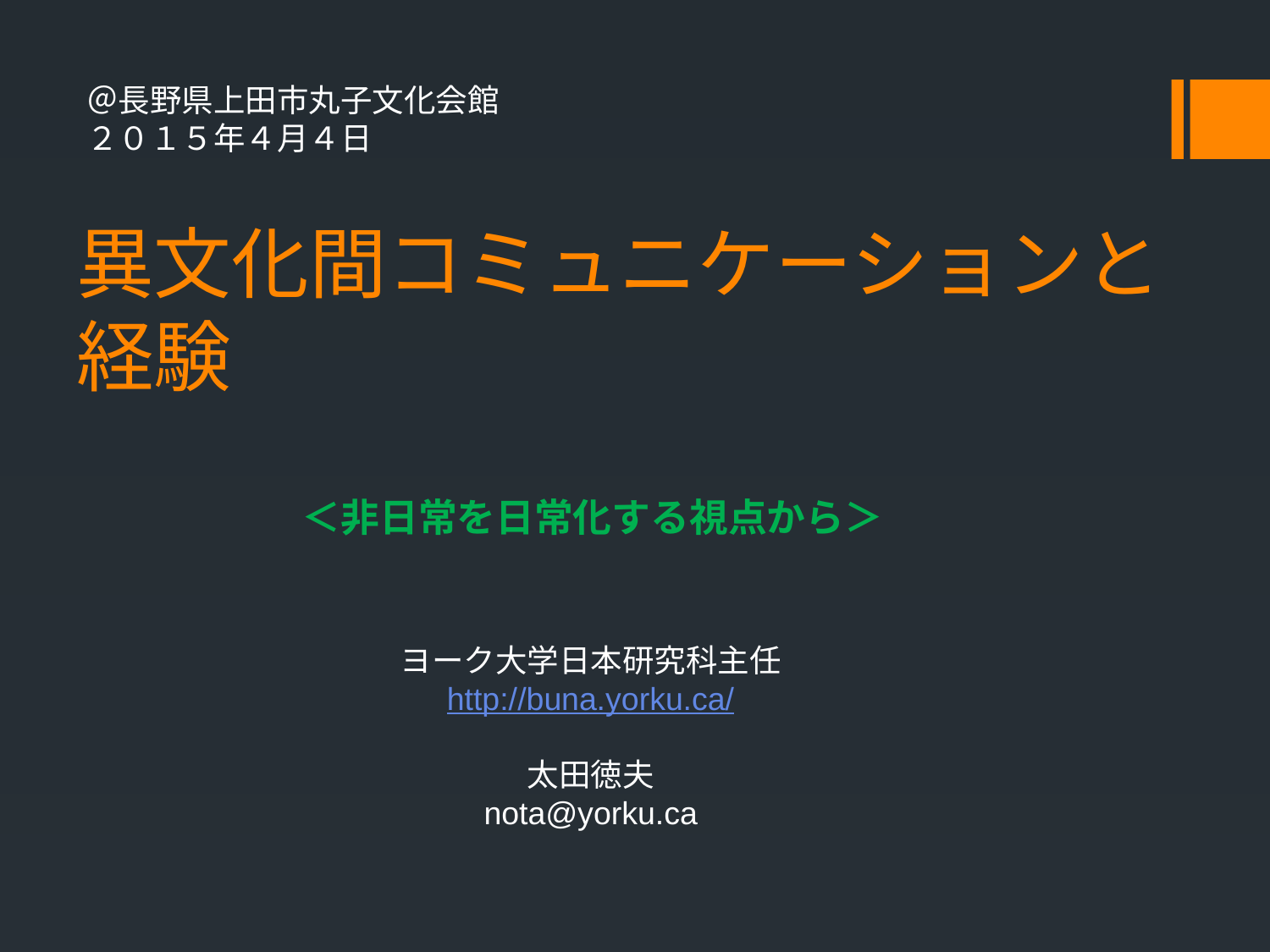

＠長野県上田市丸子文化会館
２０１５年４月４日
# 異文化間コミュニケーションと経験
＜非日常を日常化する視点から＞

ヨーク大学日本研究科主任
http://buna.yorku.ca/

太田徳夫
nota@yorku.ca